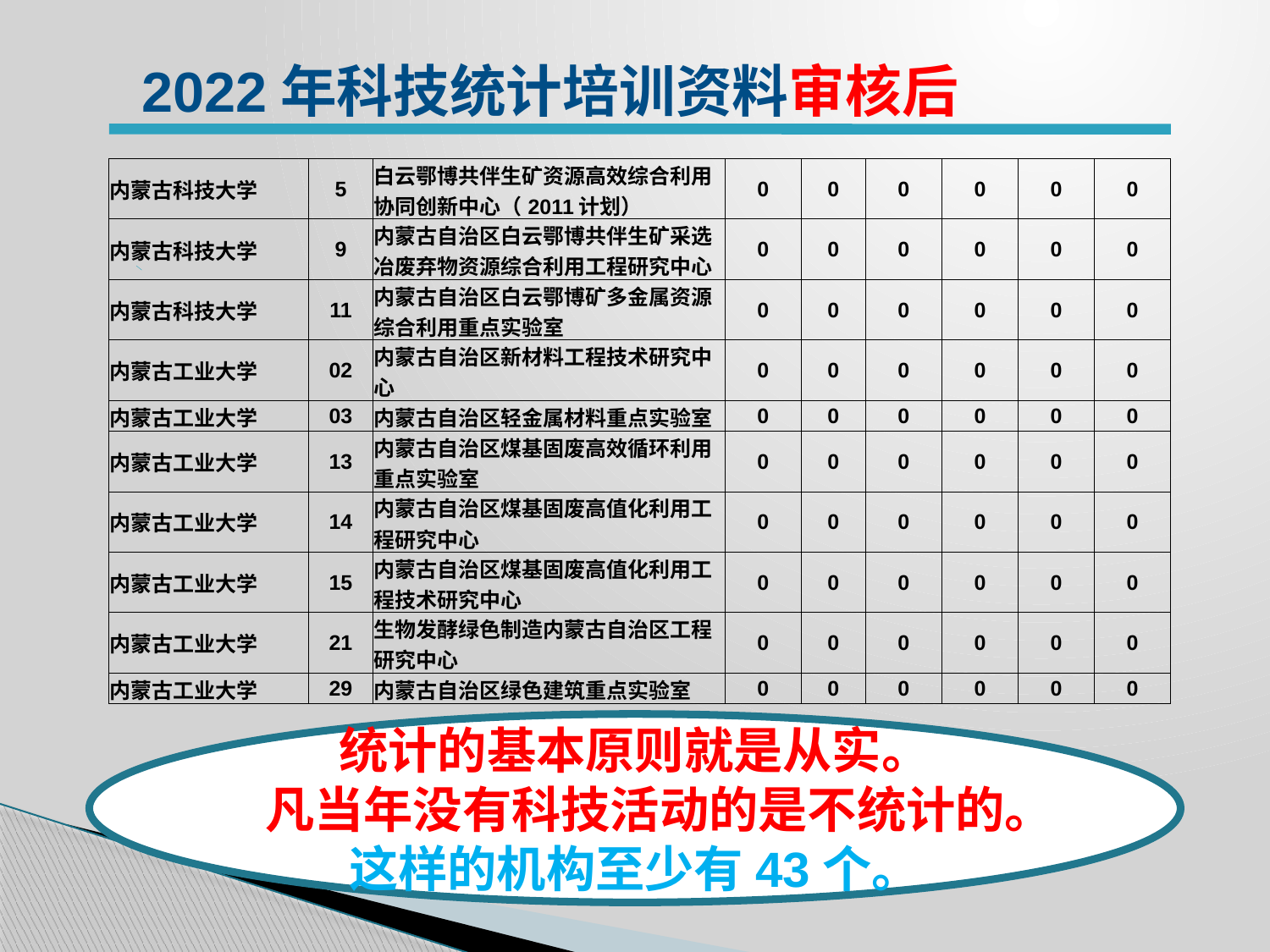

2022年科技统计培训资料审核后
| 内蒙古科技大学 | 5 | 白云鄂博共伴生矿资源高效综合利用协同创新中心（2011计划） | 0 | 0 | 0 | 0 | 0 | 0 |
| --- | --- | --- | --- | --- | --- | --- | --- | --- |
| 内蒙古科技大学 | 9 | 内蒙古自治区白云鄂博共伴生矿采选冶废弃物资源综合利用工程研究中心 | 0 | 0 | 0 | 0 | 0 | 0 |
| 内蒙古科技大学 | 11 | 内蒙古自治区白云鄂博矿多金属资源综合利用重点实验室 | 0 | 0 | 0 | 0 | 0 | 0 |
| 内蒙古工业大学 | 02 | 内蒙古自治区新材料工程技术研究中心 | 0 | 0 | 0 | 0 | 0 | 0 |
| 内蒙古工业大学 | 03 | 内蒙古自治区轻金属材料重点实验室 | 0 | 0 | 0 | 0 | 0 | 0 |
| 内蒙古工业大学 | 13 | 内蒙古自治区煤基固废高效循环利用重点实验室 | 0 | 0 | 0 | 0 | 0 | 0 |
| 内蒙古工业大学 | 14 | 内蒙古自治区煤基固废高值化利用工程研究中心 | 0 | 0 | 0 | 0 | 0 | 0 |
| 内蒙古工业大学 | 15 | 内蒙古自治区煤基固废高值化利用工程技术研究中心 | 0 | 0 | 0 | 0 | 0 | 0 |
| 内蒙古工业大学 | 21 | 生物发酵绿色制造内蒙古自治区工程研究中心 | 0 | 0 | 0 | 0 | 0 | 0 |
| 内蒙古工业大学 | 29 | 内蒙古自治区绿色建筑重点实验室 | 0 | 0 | 0 | 0 | 0 | 0 |
统计的基本原则就是从实。
凡当年没有科技活动的是不统计的。这样的机构至少有43个。